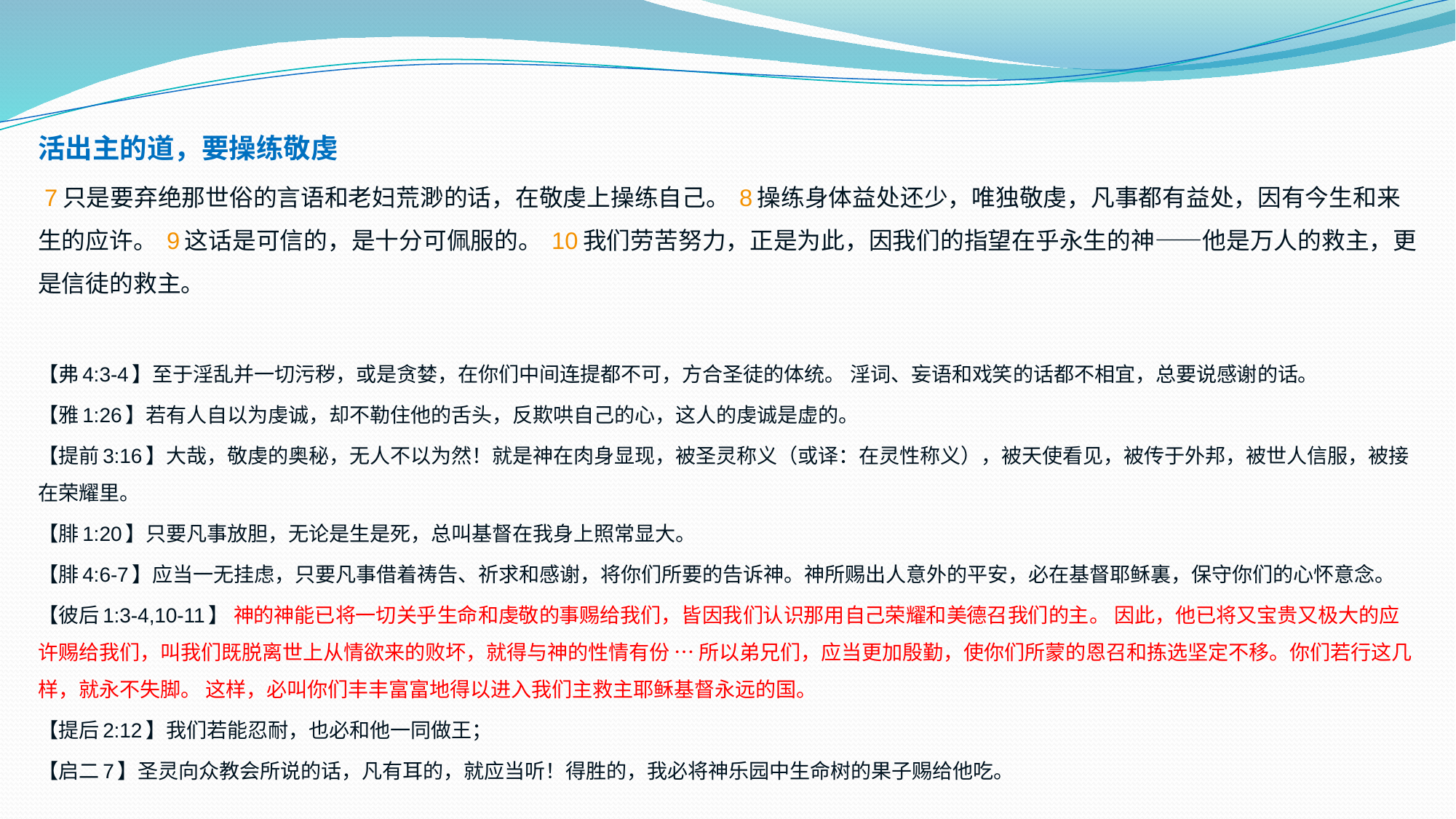

活出主的道，要操练敬虔
 7 只是要弃绝那世俗的言语和老妇荒渺的话，在敬虔上操练自己。 8 操练身体益处还少，唯独敬虔，凡事都有益处，因有今生和来生的应许。 9 这话是可信的，是十分可佩服的。 10 我们劳苦努力，正是为此，因我们的指望在乎永生的神——他是万人的救主，更是信徒的救主。

【弗4:3-4】至于淫乱并一切污秽，或是贪婪，在你们中间连提都不可，方合圣徒的体统。 淫词、妄语和戏笑的话都不相宜，总要说感谢的话。
【雅1:26】若有人自以为虔诚，却不勒住他的舌头，反欺哄自己的心，这人的虔诚是虚的。
【提前3:16】大哉，敬虔的奥秘，无人不以为然！就是神在肉身显现，被圣灵称义（或译：在灵性称义），被天使看见，被传于外邦，被世人信服，被接在荣耀里。
【腓1:20】只要凡事放胆，无论是生是死，总叫基督在我身上照常显大。
【腓4:6-7】应当一无挂虑，只要凡事借着祷告、祈求和感谢，将你们所要的告诉神。神所赐出人意外的平安，必在基督耶稣裏，保守你们的心怀意念。
【彼后1:3-4,10-11】 神的神能已将一切关乎生命和虔敬的事赐给我们，皆因我们认识那用自己荣耀和美德召我们的主。 因此，他已将又宝贵又极大的应许赐给我们，叫我们既脱离世上从情欲来的败坏，就得与神的性情有份 … 所以弟兄们，应当更加殷勤，使你们所蒙的恩召和拣选坚定不移。你们若行这几样，就永不失脚。 这样，必叫你们丰丰富富地得以进入我们主救主耶稣基督永远的国。
【提后2:12】我们若能忍耐，也必和他一同做王；
【启二7】圣灵向众教会所说的话，凡有耳的，就应当听！得胜的，我必将神乐园中生命树的果子赐给他吃。